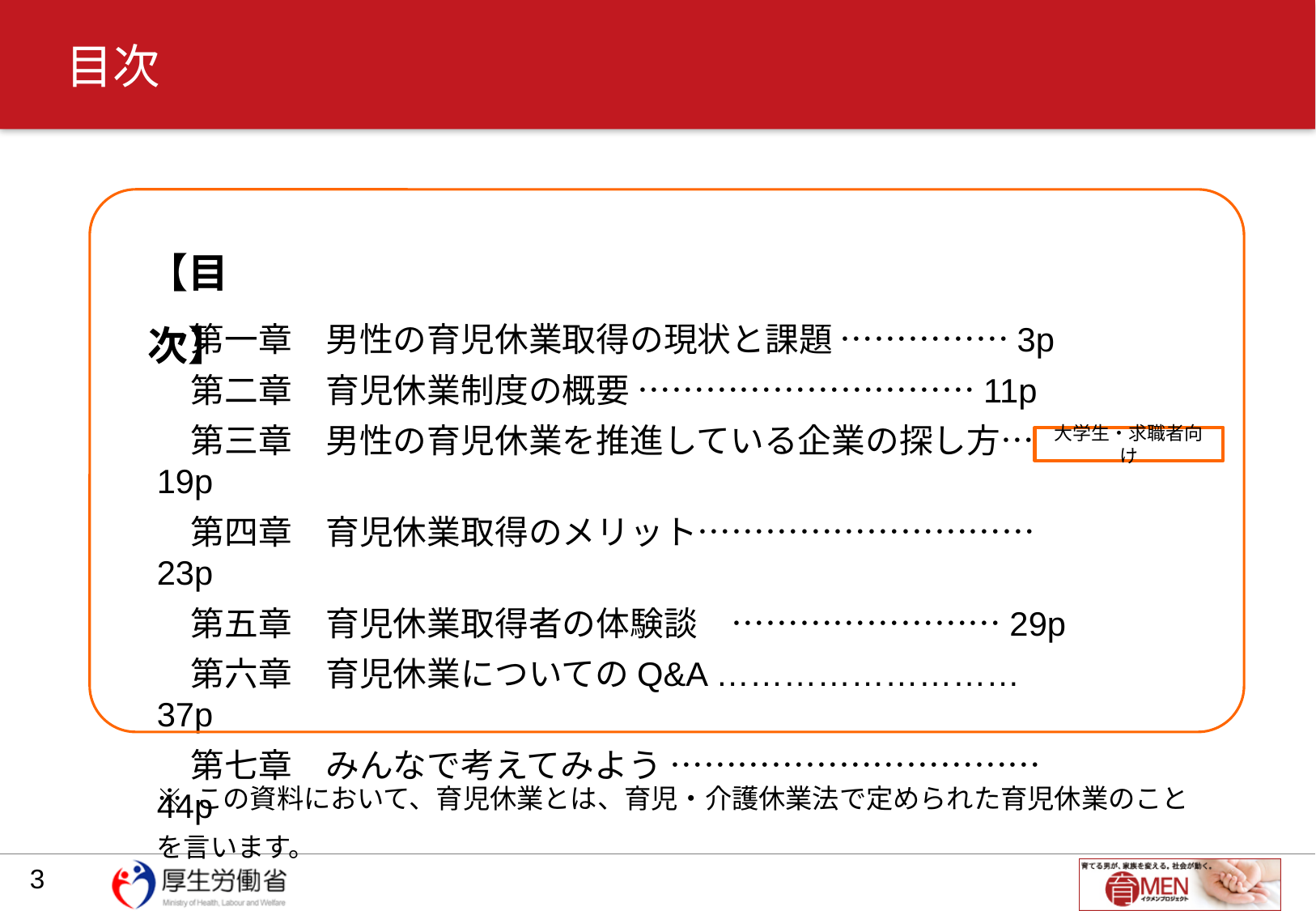

# 目次

【目次】
　第一章　男性の育児休業取得の現状と課題 ……………3p
　第二章　育児休業制度の概要 …………………………11p
　第三章　男性の育児休業を推進している企業の探し方…19p
　第四章　育児休業取得のメリット…………………………23p
　第五章　育児休業取得者の体験談　……………………29p
　第六章　育児休業についてのQ&A ………………………37p
　第七章　みんなで考えてみよう ……………………………44p

大学生・求職者向け
※ この資料において、育児休業とは、育児・介護休業法で定められた育児休業のことを言います。
3